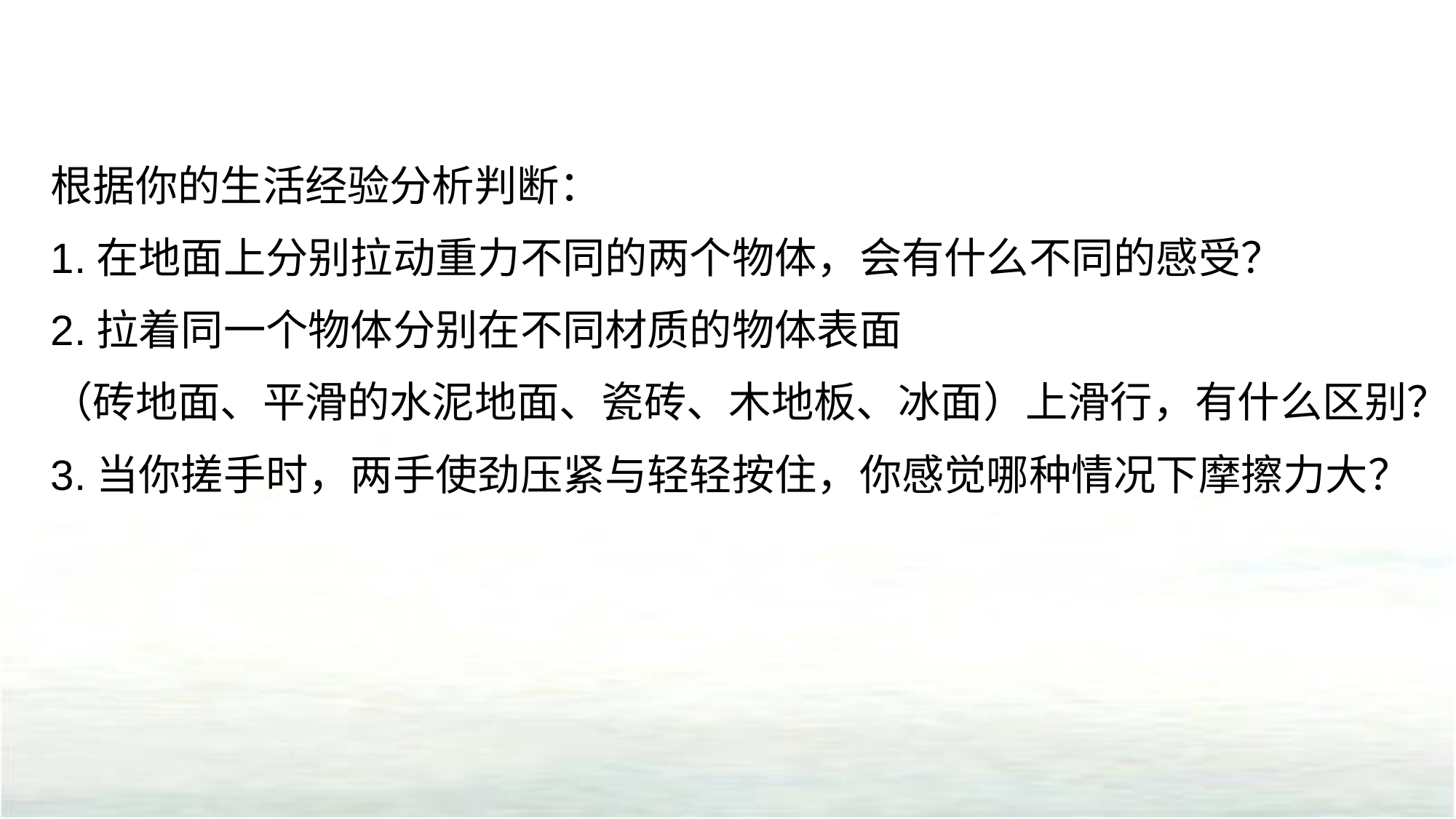

根据你的生活经验分析判断：
1.在地面上分别拉动重力不同的两个物体，会有什么不同的感受？
2.拉着同一个物体分别在不同材质的物体表面
（砖地面、平滑的水泥地面、瓷砖、木地板、冰面）上滑行，有什么区别？
3.当你搓手时，两手使劲压紧与轻轻按住，你感觉哪种情况下摩擦力大？